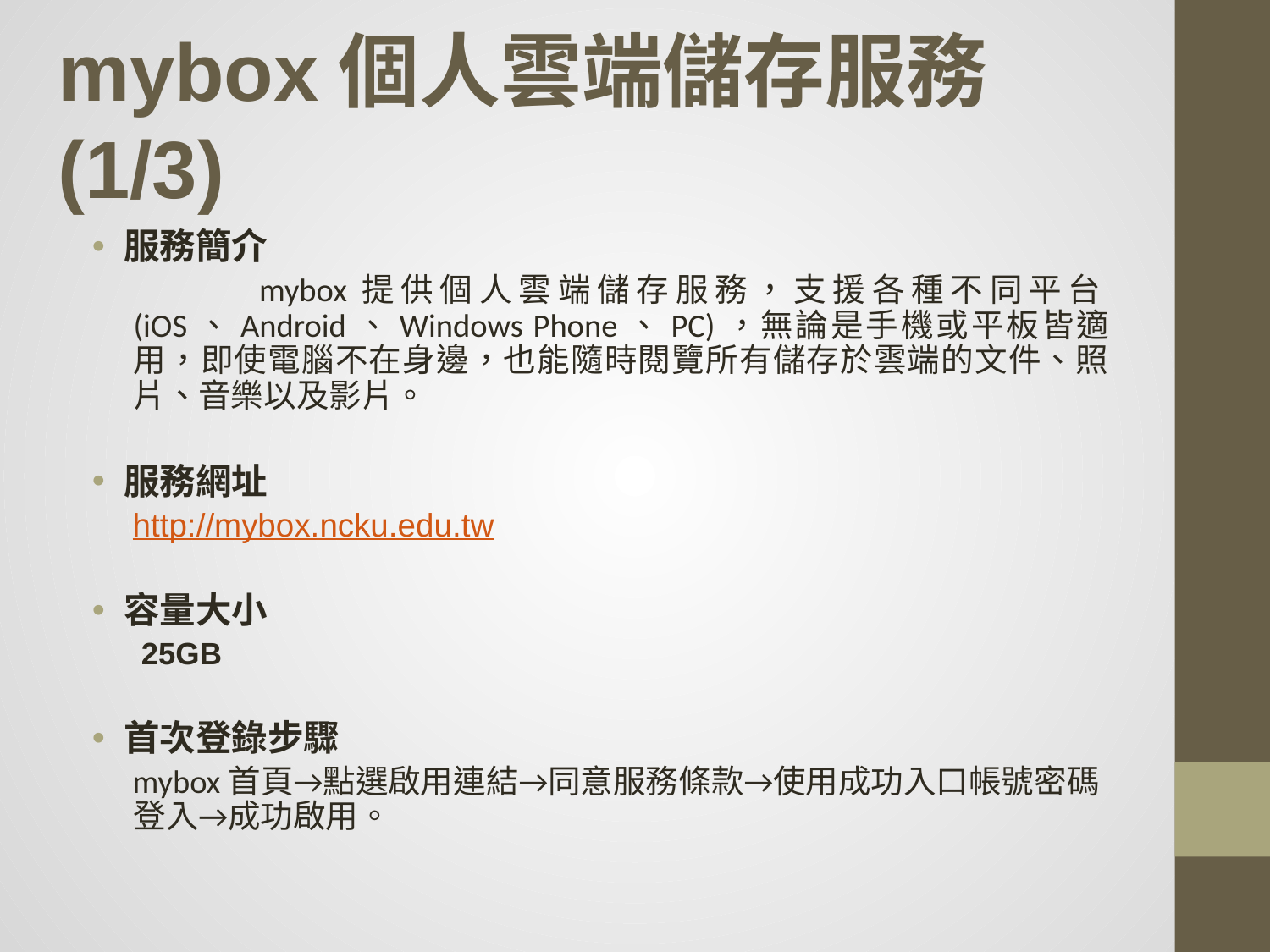

# mybox個人雲端儲存服務(1/3)
服務簡介
        mybox提供個人雲端儲存服務，支援各種不同平台(iOS、Android、Windows Phone、PC)，無論是手機或平板皆適用，即使電腦不在身邊，也能隨時閱覽所有儲存於雲端的文件、照片、音樂以及影片。

服務網址
http://mybox.ncku.edu.tw

容量大小
 25GB

首次登錄步驟
mybox首頁→點選啟用連結→同意服務條款→使用成功入口帳號密碼登入→成功啟用。